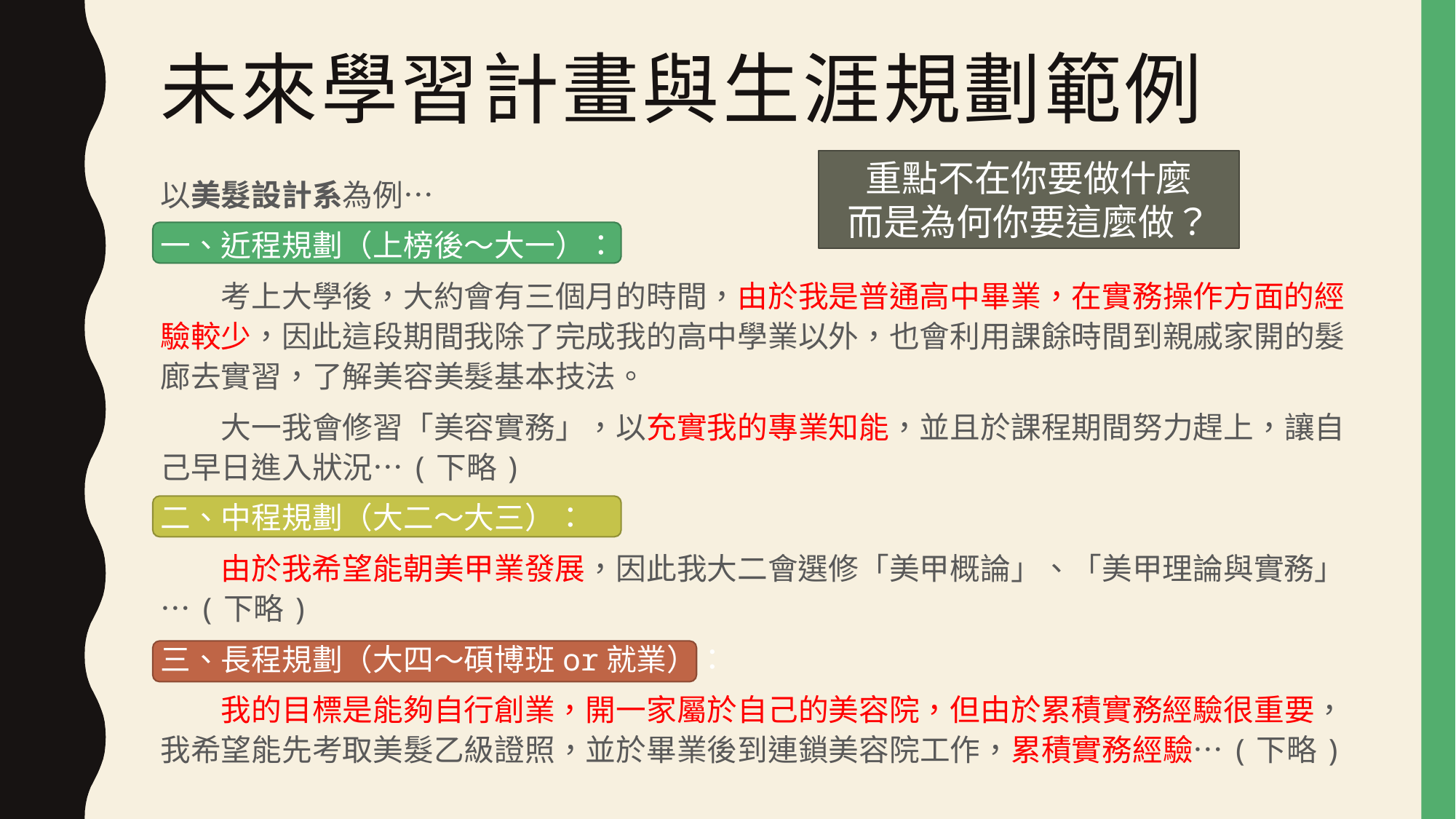

# 未來學習計畫與生涯規劃範例
重點不在你要做什麼
而是為何你要這麼做？
以美髮設計系為例…
一、近程規劃（上榜後～大一）：
　　考上大學後，大約會有三個月的時間，由於我是普通高中畢業，在實務操作方面的經驗較少，因此這段期間我除了完成我的高中學業以外，也會利用課餘時間到親戚家開的髮廊去實習，了解美容美髮基本技法。
　　大一我會修習「美容實務」，以充實我的專業知能，並且於課程期間努力趕上，讓自己早日進入狀況…(下略)
二、中程規劃（大二～大三）：
　　由於我希望能朝美甲業發展，因此我大二會選修「美甲概論」、「美甲理論與實務」…(下略)
三、長程規劃（大四～碩博班or就業）：
　　我的目標是能夠自行創業，開一家屬於自己的美容院，但由於累積實務經驗很重要，我希望能先考取美髮乙級證照，並於畢業後到連鎖美容院工作，累積實務經驗…(下略)